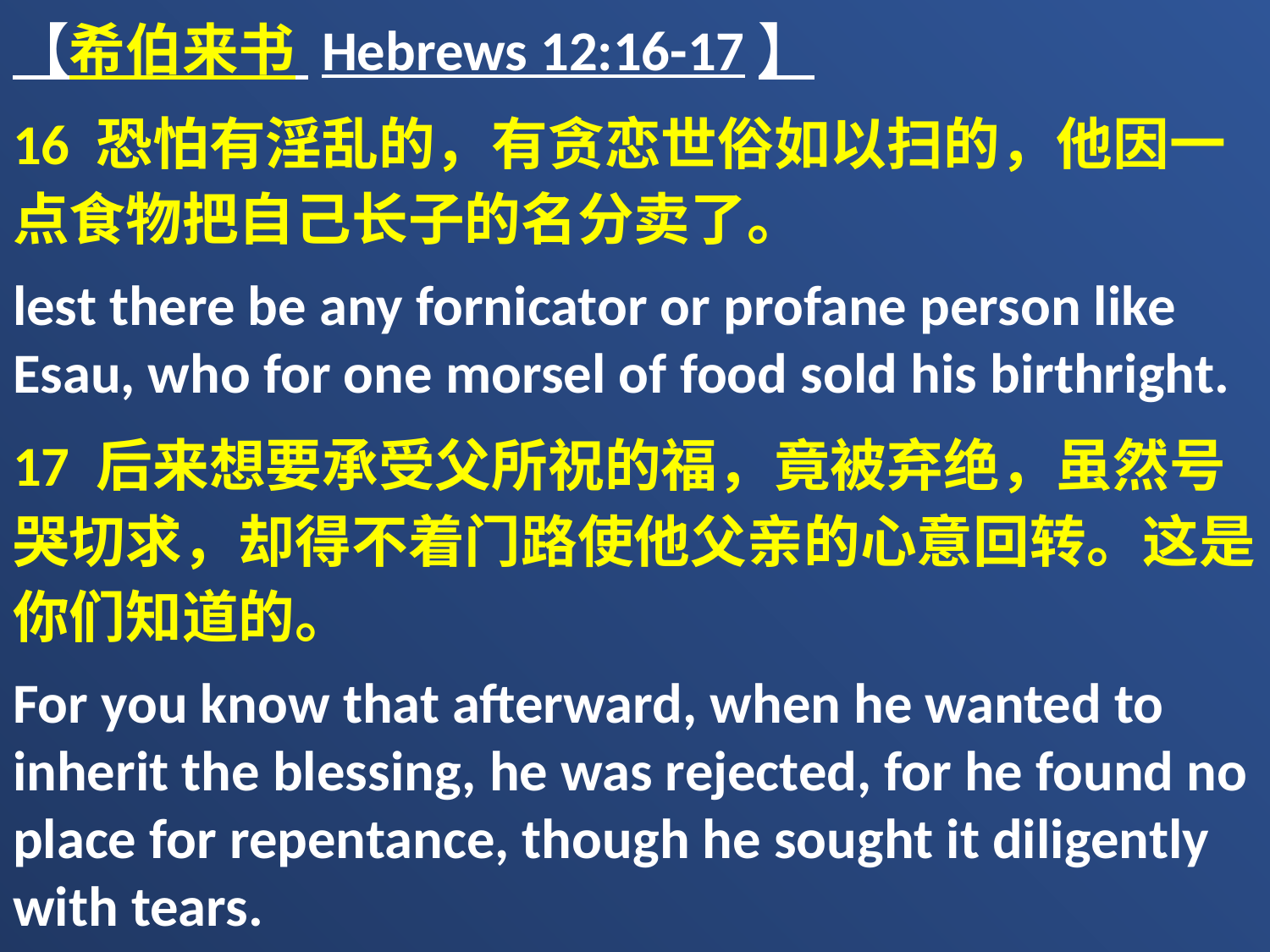

【希伯来书 Hebrews 12:16-17】
16 恐怕有淫乱的，有贪恋世俗如以扫的，他因一点食物把自己长子的名分卖了。
lest there be any fornicator or profane person like Esau, who for one morsel of food sold his birthright.
17 后来想要承受父所祝的福，竟被弃绝，虽然号哭切求，却得不着门路使他父亲的心意回转。这是你们知道的。
For you know that afterward, when he wanted to inherit the blessing, he was rejected, for he found no place for repentance, though he sought it diligently with tears.